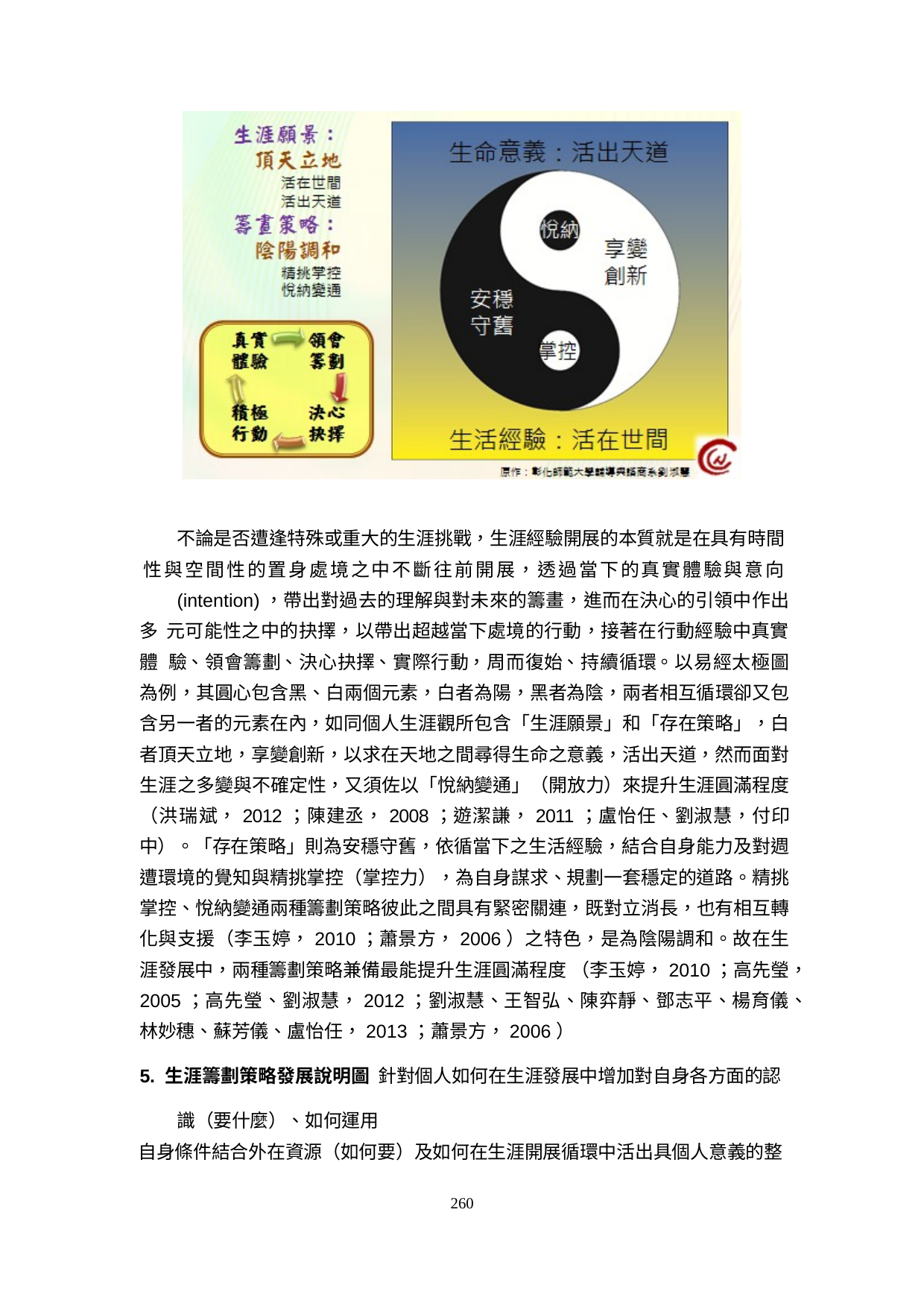

不論是否遭逢特殊或重大的生涯挑戰，生涯經驗開展的本質就是在具有時間  性與空間性的置身處境之中不斷往前開展，透過當下的真實體驗與意向
(intention)，帶出對過去的理解與對未來的籌畫，進而在決心的引領中作出多  元可能性之中的抉擇，以帶出超越當下處境的行動，接著在行動經驗中真實體  驗、領會籌劃、決心抉擇、實際行動，周而復始、持續循環。以易經太極圖為例，其圓心包含黑、白兩個元素，白者為陽，黑者為陰，兩者相互循環卻又包含另一者的元素在內，如同個人生涯觀所包含「生涯願景」和「存在策略」，白者頂天立地，享變創新，以求在天地之間尋得生命之意義，活出天道，然而面對生涯之多變與不確定性，又須佐以「悅納變通」（開放力）來提升生涯圓滿程度（洪瑞斌，2012；陳建丞，2008；遊潔謙，2011；盧怡任、劉淑慧，付印中）。「存在策略」則為安穩守舊，依循當下之生活經驗，結合自身能力及對週遭環境的覺知與精挑掌控（掌控力），為自身謀求、規劃一套穩定的道路。精挑掌控、悅納變通兩種籌劃策略彼此之間具有緊密關連，既對立消長，也有相互轉化與支援（李玉婷，2010；蕭景方，2006）之特色，是為陰陽調和。故在生涯發展中，兩種籌劃策略兼備最能提升生涯圓滿程度 （李玉婷，2010；高先瑩，2005；高先瑩、劉淑慧，2012；劉淑慧、王智弘、陳弈靜、鄧志平、楊育儀、林妙穗、蘇芳儀、盧怡任，2013；蕭景方，2006）
5. 生涯籌劃策略發展說明圖  針對個人如何在生涯發展中增加對自身各方面的認識（要什麼）、如何運用
自身條件結合外在資源（如何要）及如何在生涯開展循環中活出具個人意義的整
260